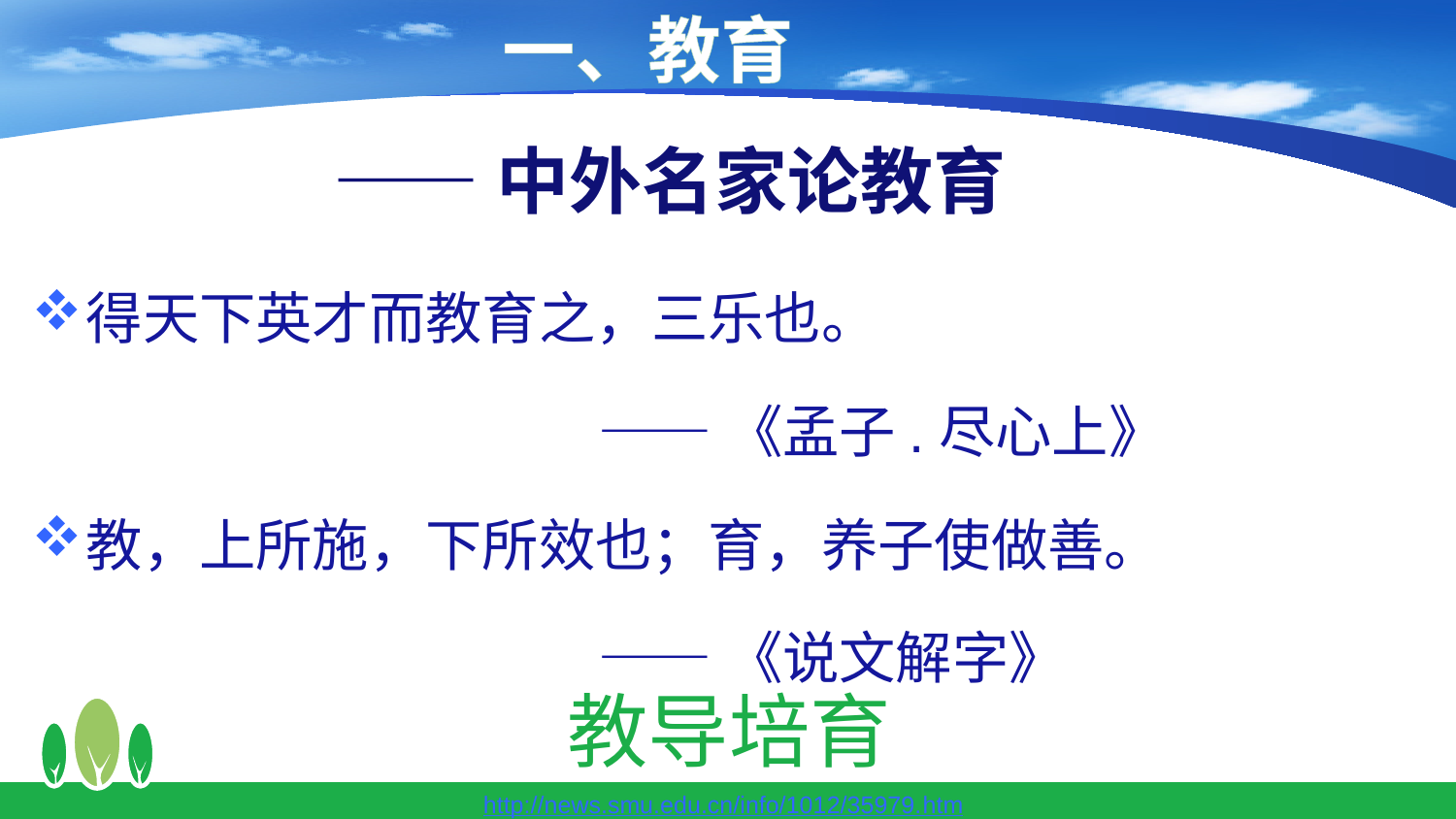

一、教育
——中外名家论教育
得天下英才而教育之，三乐也。
                                             ——《孟子.尽心上》
教，上所施，下所效也；育，养子使做善。
                                             ——《说文解字》
教导培育
http://news.smu.edu.cn/info/1012/35979.htm